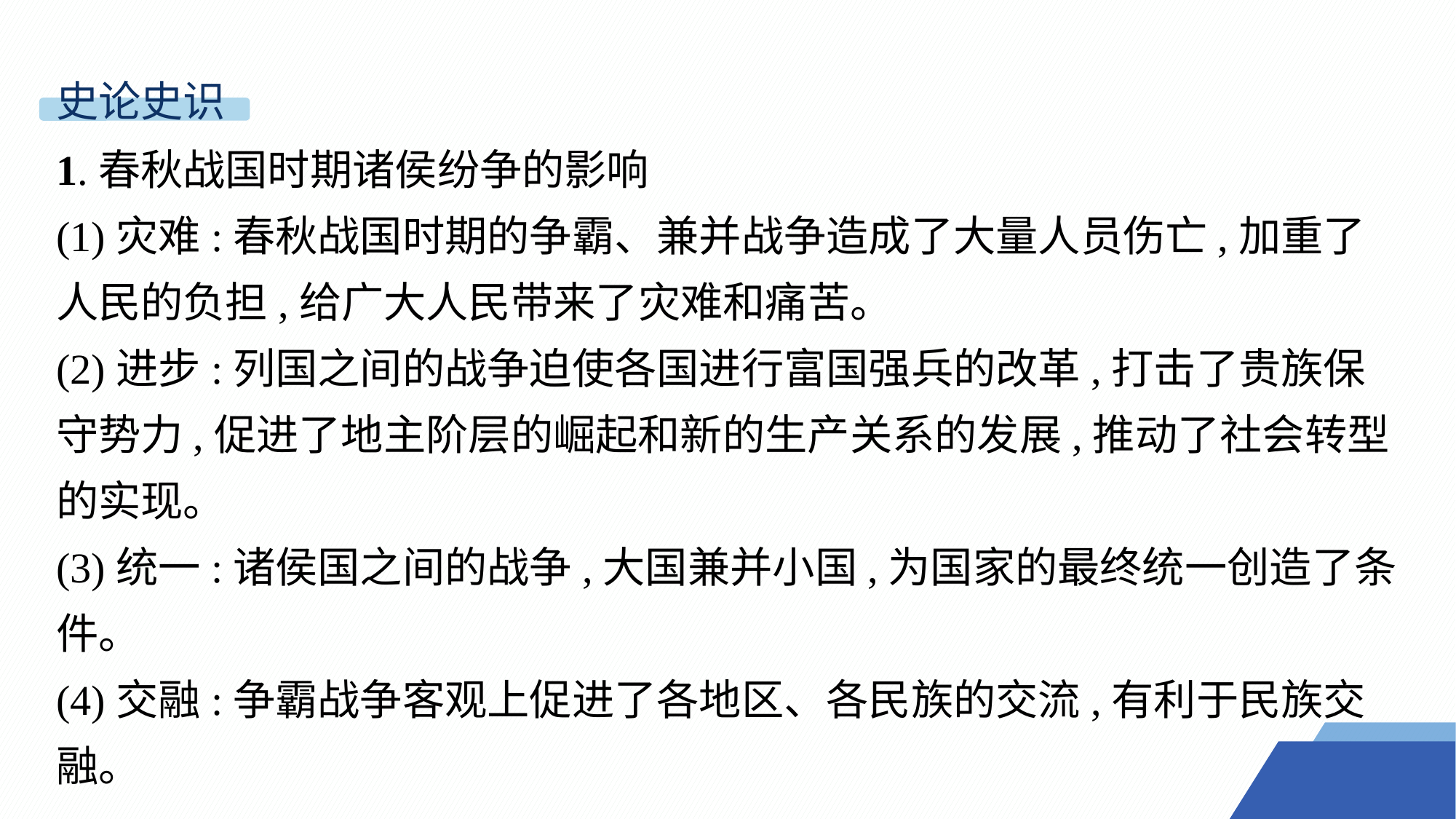

史论史识

1.春秋战国时期诸侯纷争的影响
(1)灾难:春秋战国时期的争霸、兼并战争造成了大量人员伤亡,加重了人民的负担,给广大人民带来了灾难和痛苦。
(2)进步:列国之间的战争迫使各国进行富国强兵的改革,打击了贵族保守势力,促进了地主阶层的崛起和新的生产关系的发展,推动了社会转型的实现。
(3)统一:诸侯国之间的战争,大国兼并小国,为国家的最终统一创造了条件。
(4)交融:争霸战争客观上促进了各地区、各民族的交流,有利于民族交融。